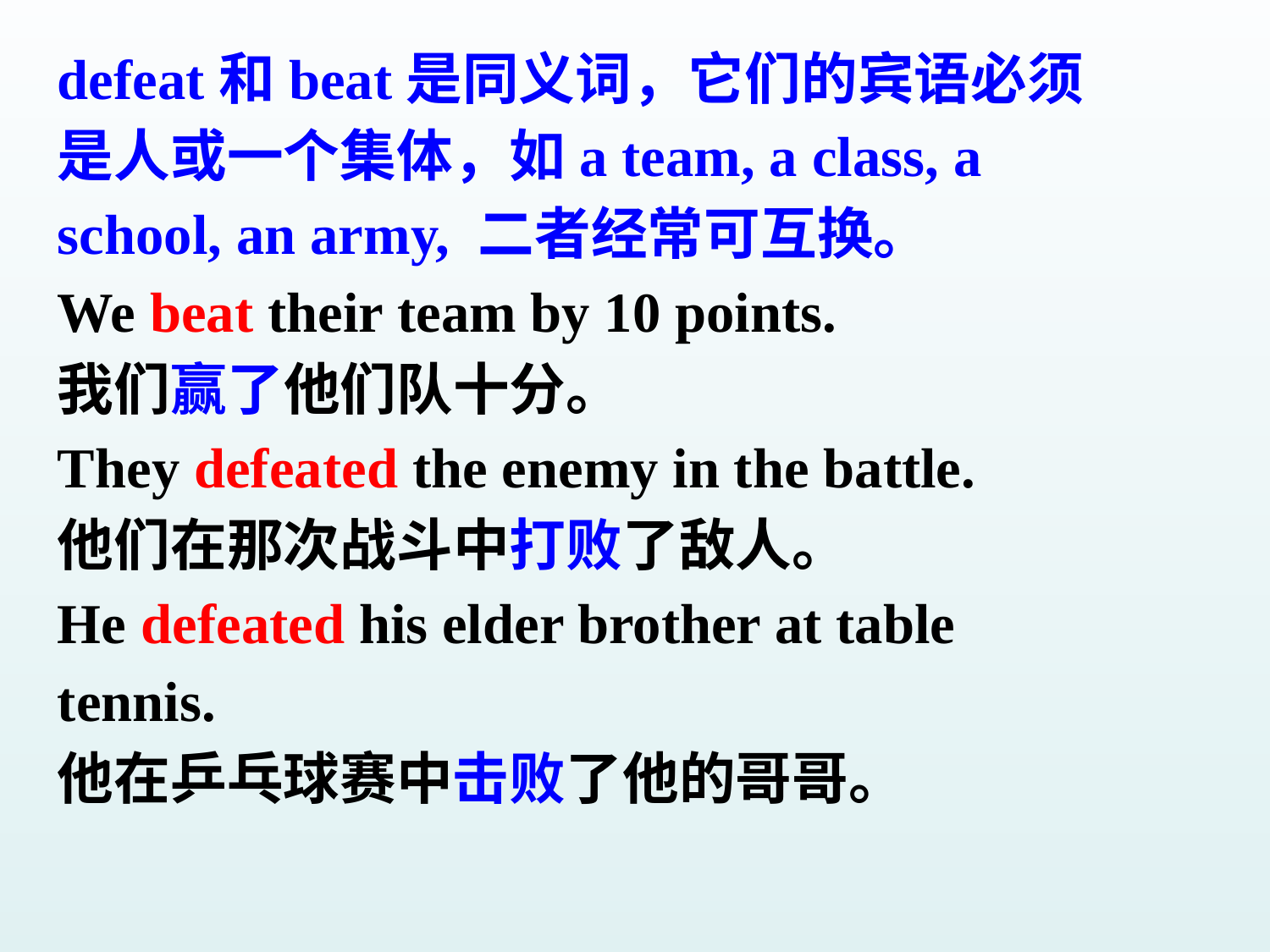

defeat和beat是同义词，它们的宾语必须
是人或一个集体，如a team, a class, a
school, an army, 二者经常可互换。
We beat their team by 10 points.
我们赢了他们队十分。
They defeated the enemy in the battle.
他们在那次战斗中打败了敌人。
He defeated his elder brother at table
tennis.
他在乒乓球赛中击败了他的哥哥。